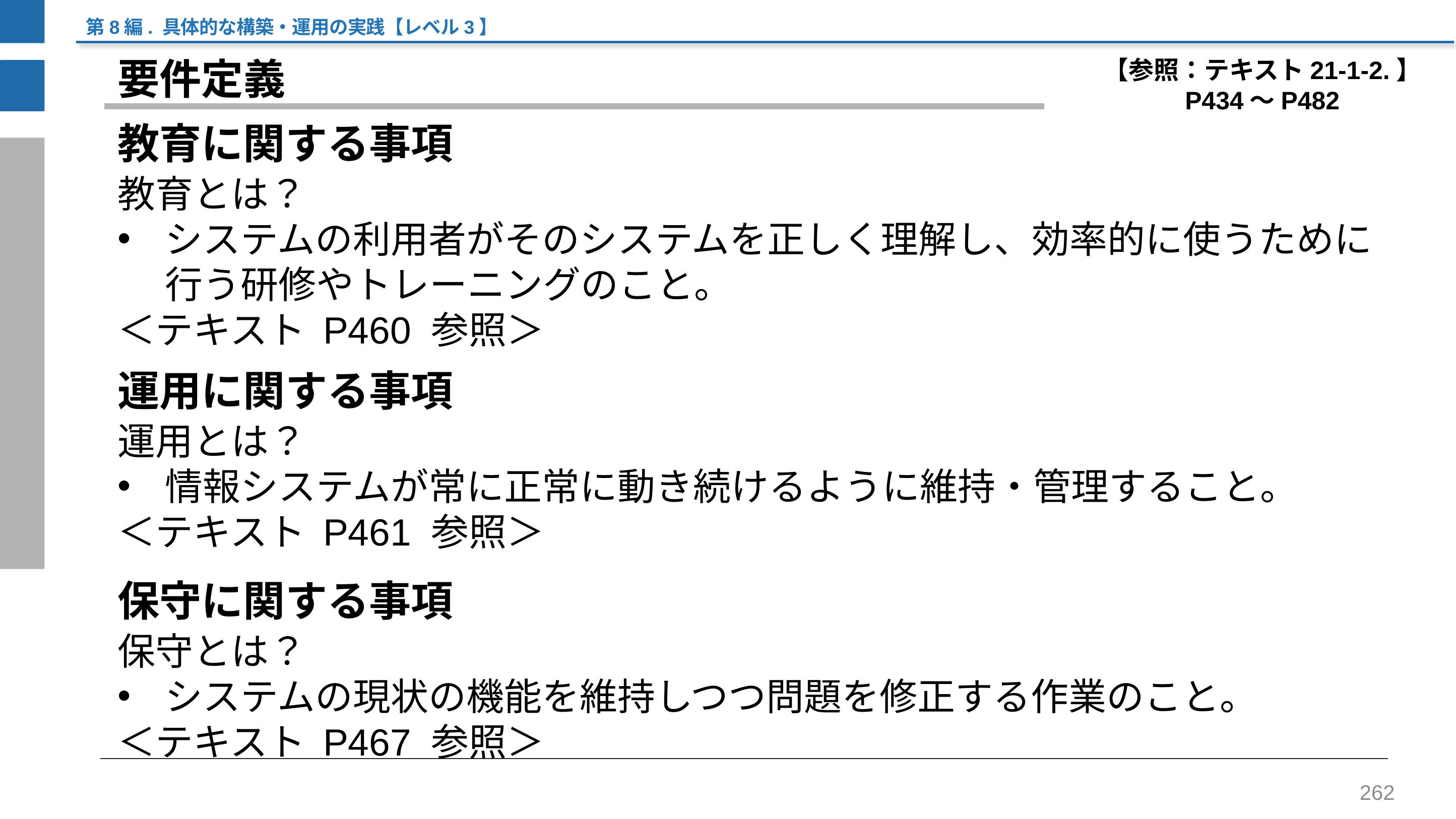

第8編. 具体的な構築・運用の実践【レベル3】
【参照：テキスト21-1-2.】
P434～P482
要件定義
教育に関する事項
教育とは？
システムの利用者がそのシステムを正しく理解し、効率的に使うために行う研修やトレーニングのこと。
＜テキスト P460 参照＞
運用に関する事項
運用とは？
情報システムが常に正常に動き続けるように維持・管理すること。
＜テキスト P461 参照＞
保守に関する事項
保守とは？
システムの現状の機能を維持しつつ問題を修正する作業のこと。
＜テキスト P467 参照＞
262